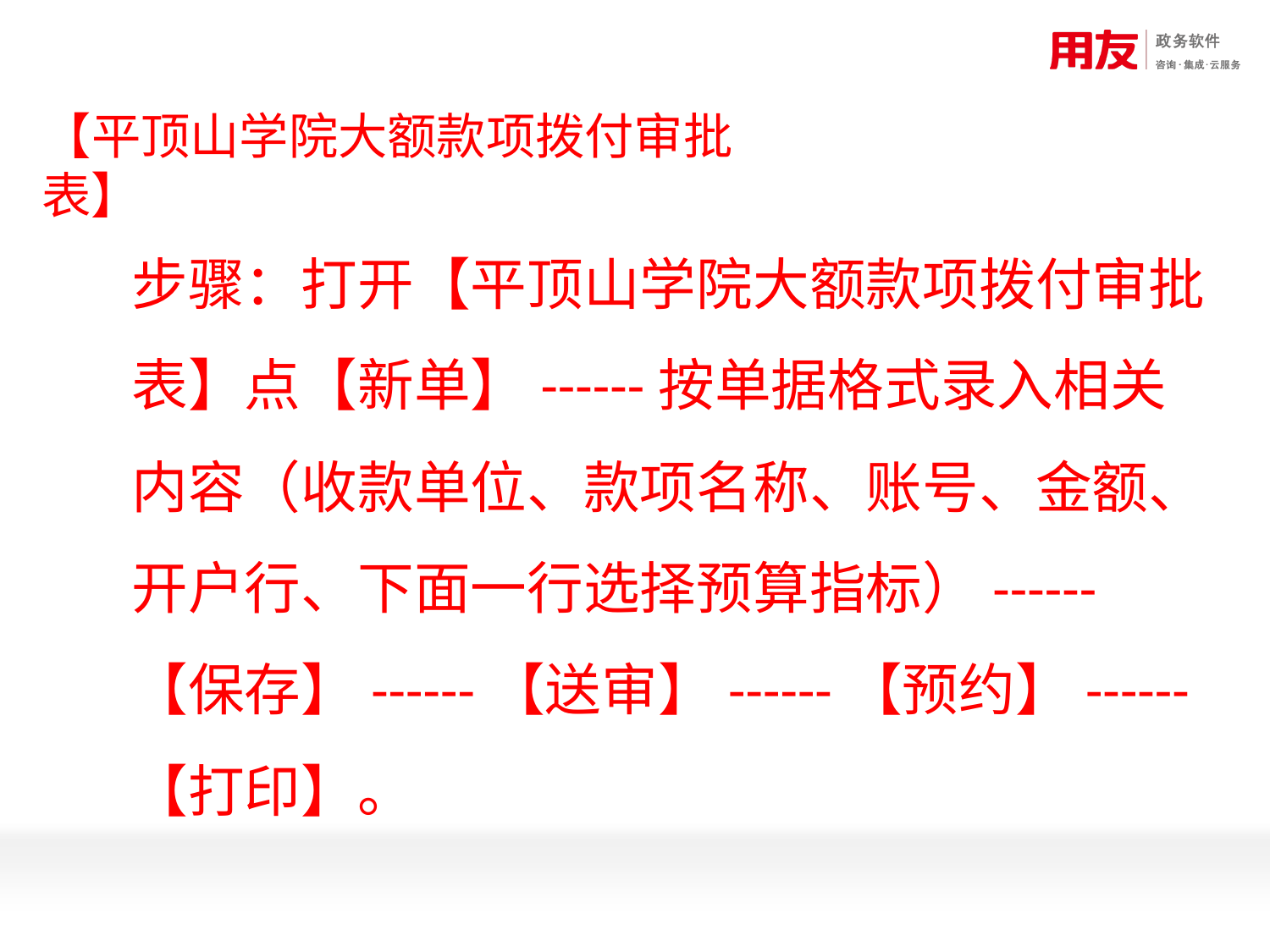

#
【平顶山学院大额款项拨付审批表】
步骤：打开【平顶山学院大额款项拨付审批表】点【新单】------按单据格式录入相关内容（收款单位、款项名称、账号、金额、开户行、下面一行选择预算指标）------【保存】------【送审】------【预约】------【打印】。